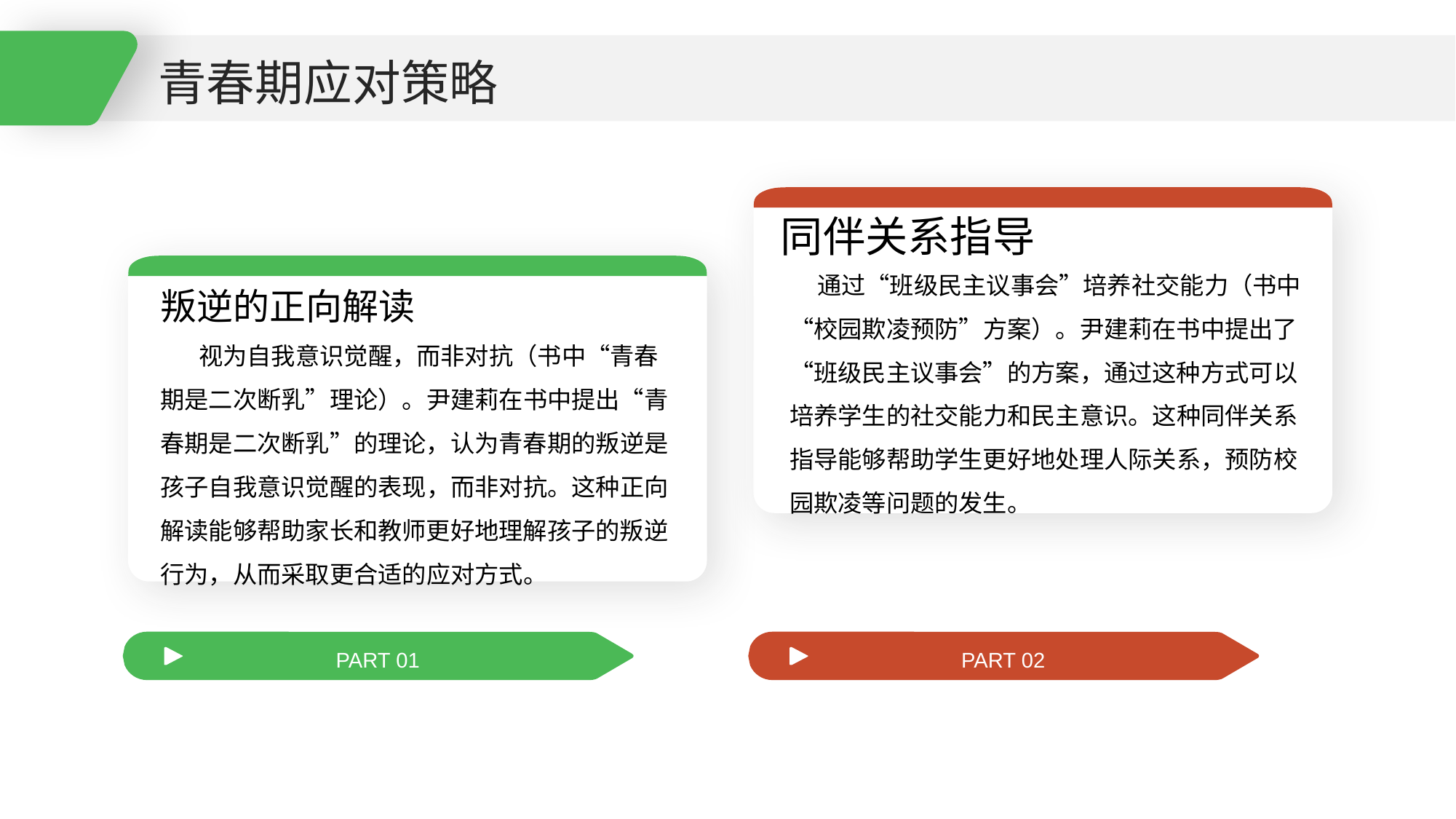

青春期应对策略
同伴关系指导

叛逆的正向解读

    通过“班级民主议事会”培养社交能力（书中“校园欺凌预防”方案）。尹建莉在书中提出了“班级民主议事会”的方案，通过这种方式可以培养学生的社交能力和民主意识。这种同伴关系指导能够帮助学生更好地处理人际关系，预防校园欺凌等问题的发生。

      视为自我意识觉醒，而非对抗（书中“青春期是二次断乳”理论）。尹建莉在书中提出“青春期是二次断乳”的理论，认为青春期的叛逆是孩子自我意识觉醒的表现，而非对抗。这种正向解读能够帮助家长和教师更好地理解孩子的叛逆行为，从而采取更合适的应对方式。

PART 01
PART 02